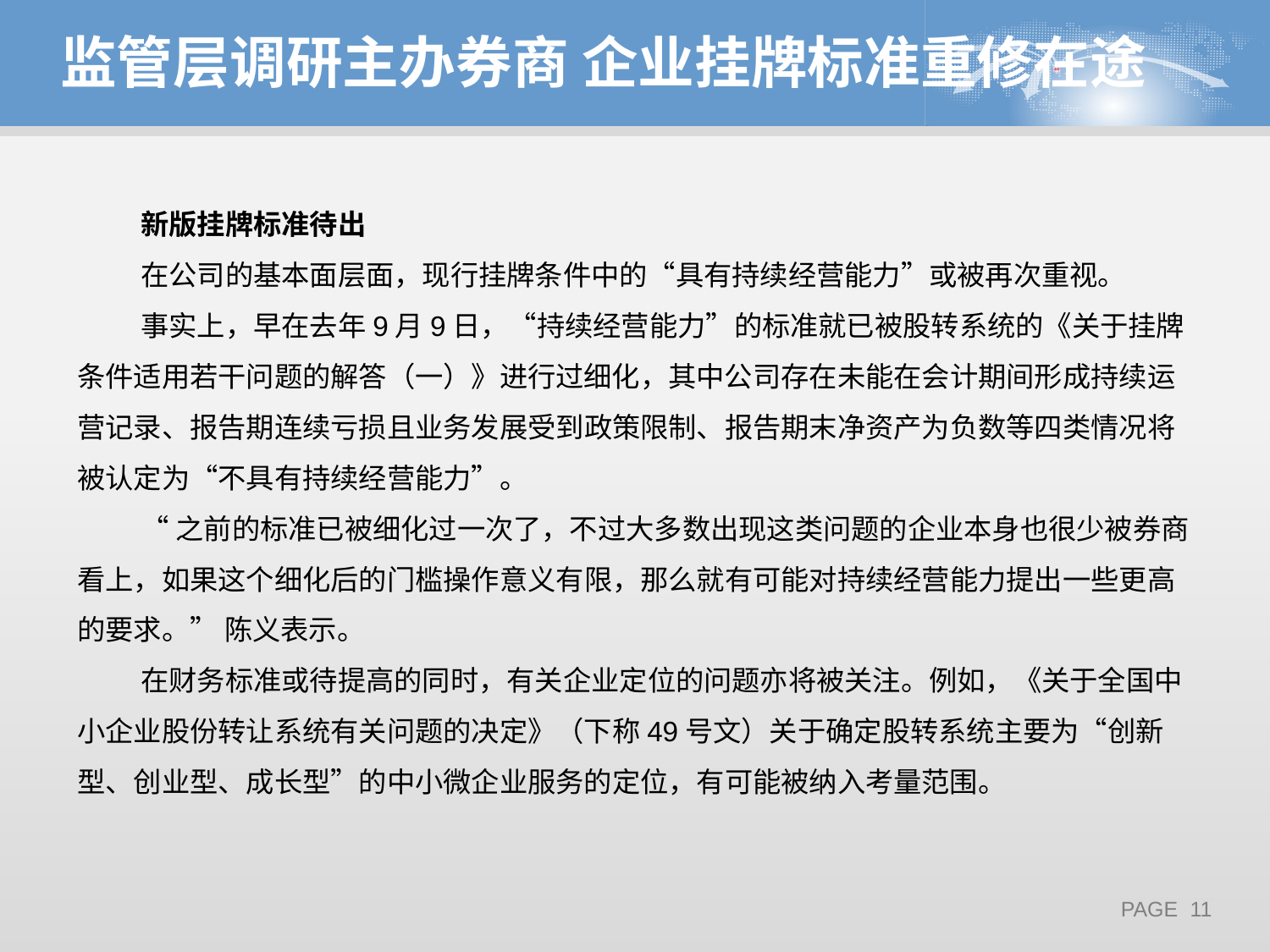

监管层调研主办券商 企业挂牌标准重修在途
新版挂牌标准待出
在公司的基本面层面，现行挂牌条件中的“具有持续经营能力”或被再次重视。
事实上，早在去年9月9日，“持续经营能力”的标准就已被股转系统的《关于挂牌条件适用若干问题的解答（一）》进行过细化，其中公司存在未能在会计期间形成持续运营记录、报告期连续亏损且业务发展受到政策限制、报告期末净资产为负数等四类情况将被认定为“不具有持续经营能力”。
“之前的标准已被细化过一次了，不过大多数出现这类问题的企业本身也很少被券商看上，如果这个细化后的门槛操作意义有限，那么就有可能对持续经营能力提出一些更高的要求。” 陈义表示。
在财务标准或待提高的同时，有关企业定位的问题亦将被关注。例如，《关于全国中小企业股份转让系统有关问题的决定》（下称49号文）关于确定股转系统主要为“创新型、创业型、成长型”的中小微企业服务的定位，有可能被纳入考量范围。